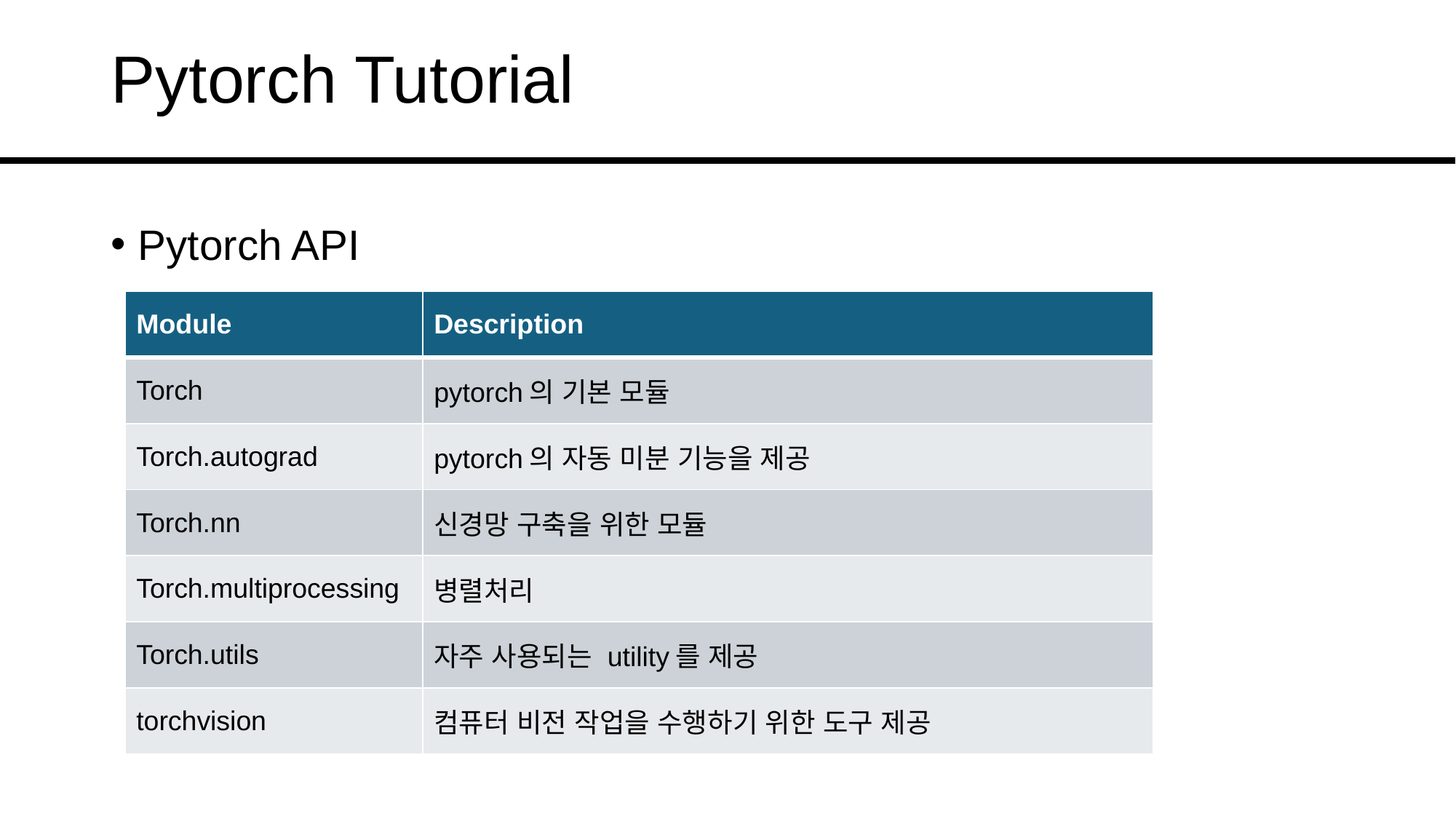

# Pytorch Tutorial
Pytorch API

| Module | Description |
| --- | --- |
| Torch | pytorch의 기본 모듈 |
| Torch.autograd | pytorch의 자동 미분 기능을 제공 |
| Torch.nn | 신경망 구축을 위한 모듈 |
| Torch.multiprocessing | 병렬처리 |
| Torch.utils | 자주 사용되는 utility를 제공 |
| torchvision | 컴퓨터 비전 작업을 수행하기 위한 도구 제공 |